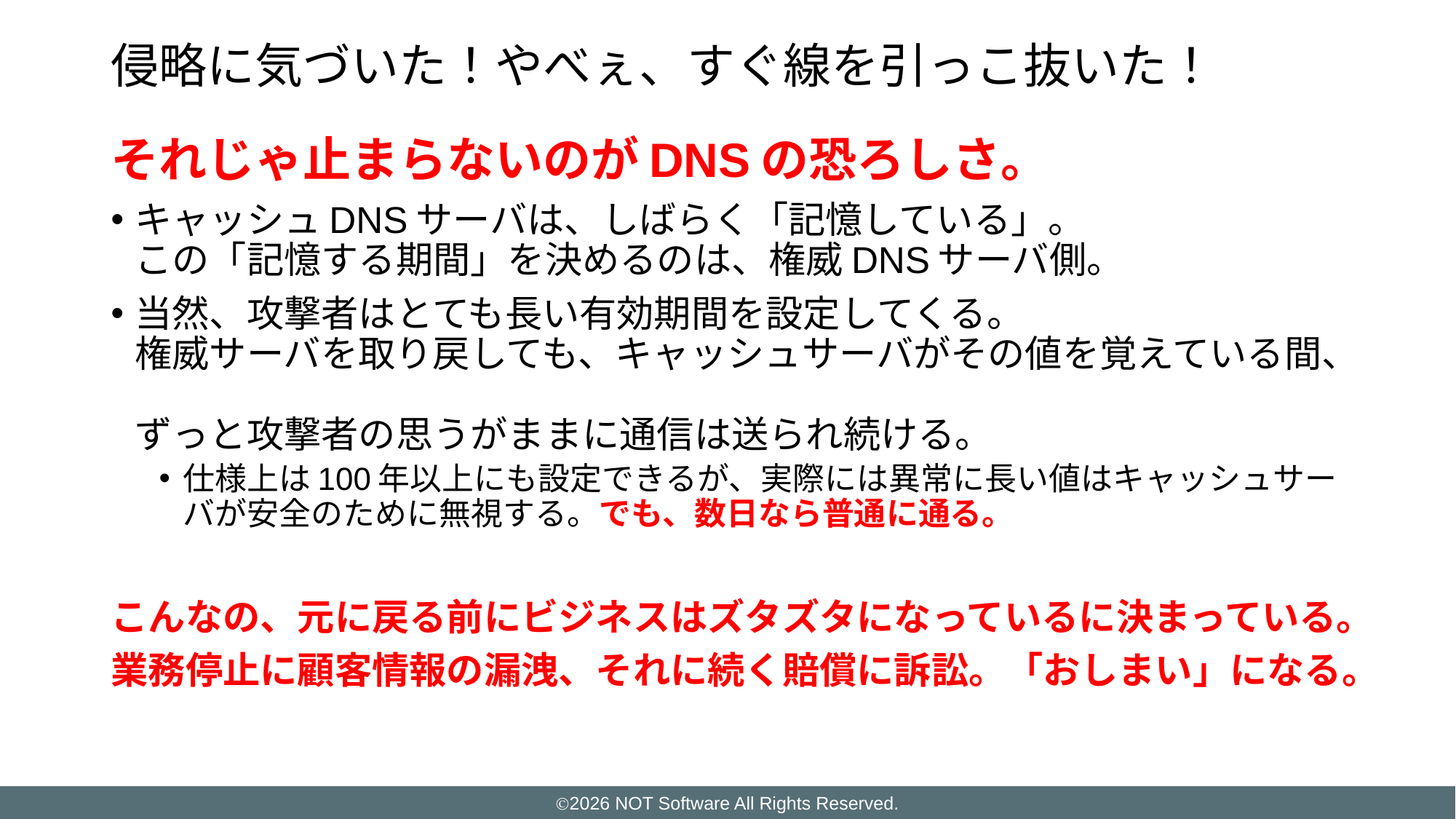

# 侵略に気づいた！やべぇ、すぐ線を引っこ抜いた！
それじゃ止まらないのがDNSの恐ろしさ。
キャッシュDNSサーバは、しばらく「記憶している」。
この「記憶する期間」を決めるのは、権威DNSサーバ側。
当然、攻撃者はとても長い有効期間を設定してくる。
権威サーバを取り戻しても、キャッシュサーバがその値を覚えている間、
ずっと攻撃者の思うがままに通信は送られ続ける。
仕様上は100年以上にも設定できるが、実際には異常に長い値はキャッシュサーバが安全のために無視する。でも、数日なら普通に通る。

こんなの、元に戻る前にビジネスはズタズタになっているに決まっている。
業務停止に顧客情報の漏洩、それに続く賠償に訴訟。「おしまい」になる。